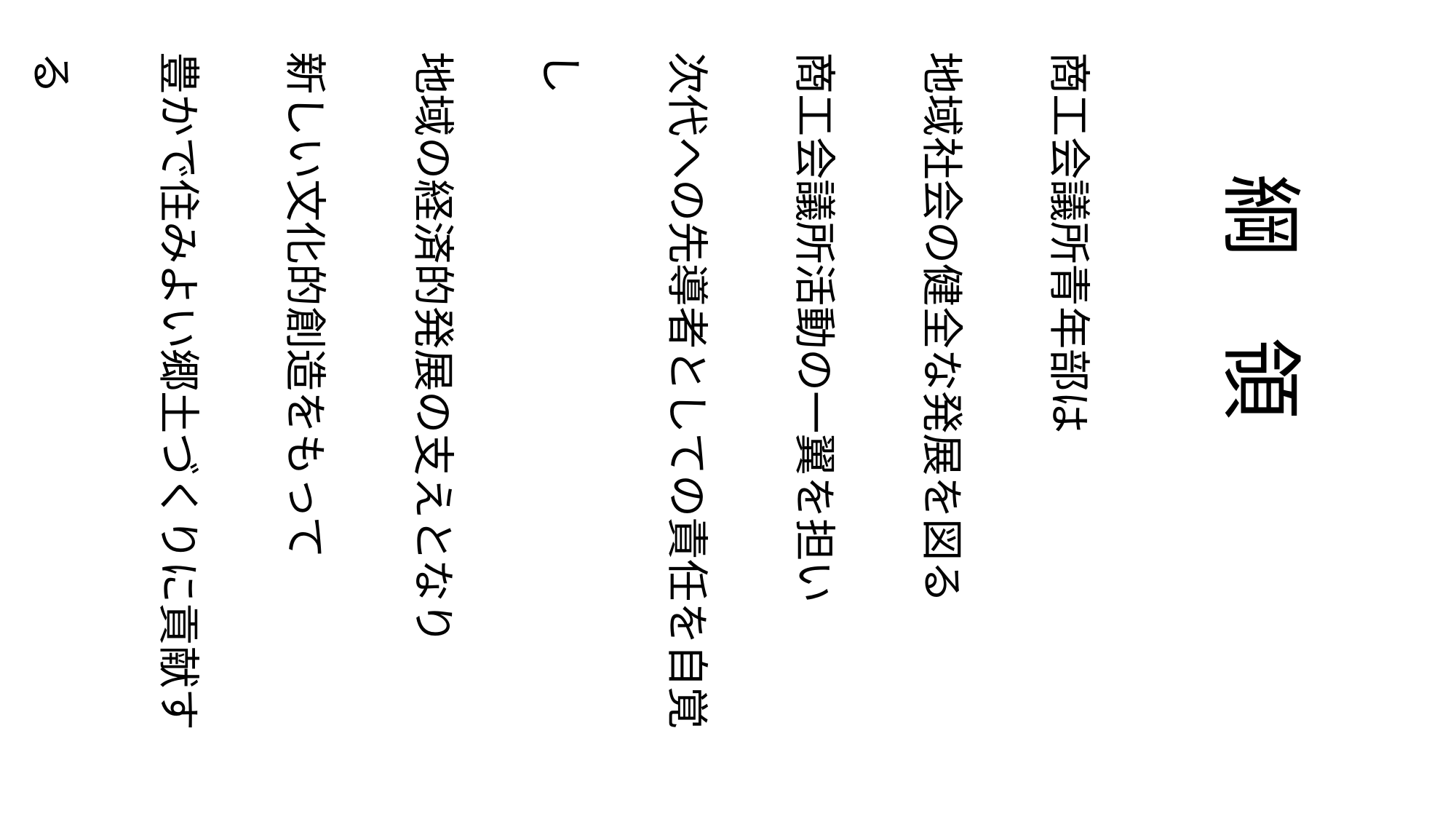

商工会議所青年部は
地域社会の健全な発展を図る
商工会議所活動の一翼を担い
次代への先導者としての責任を自覚し
地域の経済的発展の支えとなり
新しい文化的創造をもって
豊かで住みよい郷土づくりに貢献する
綱　領